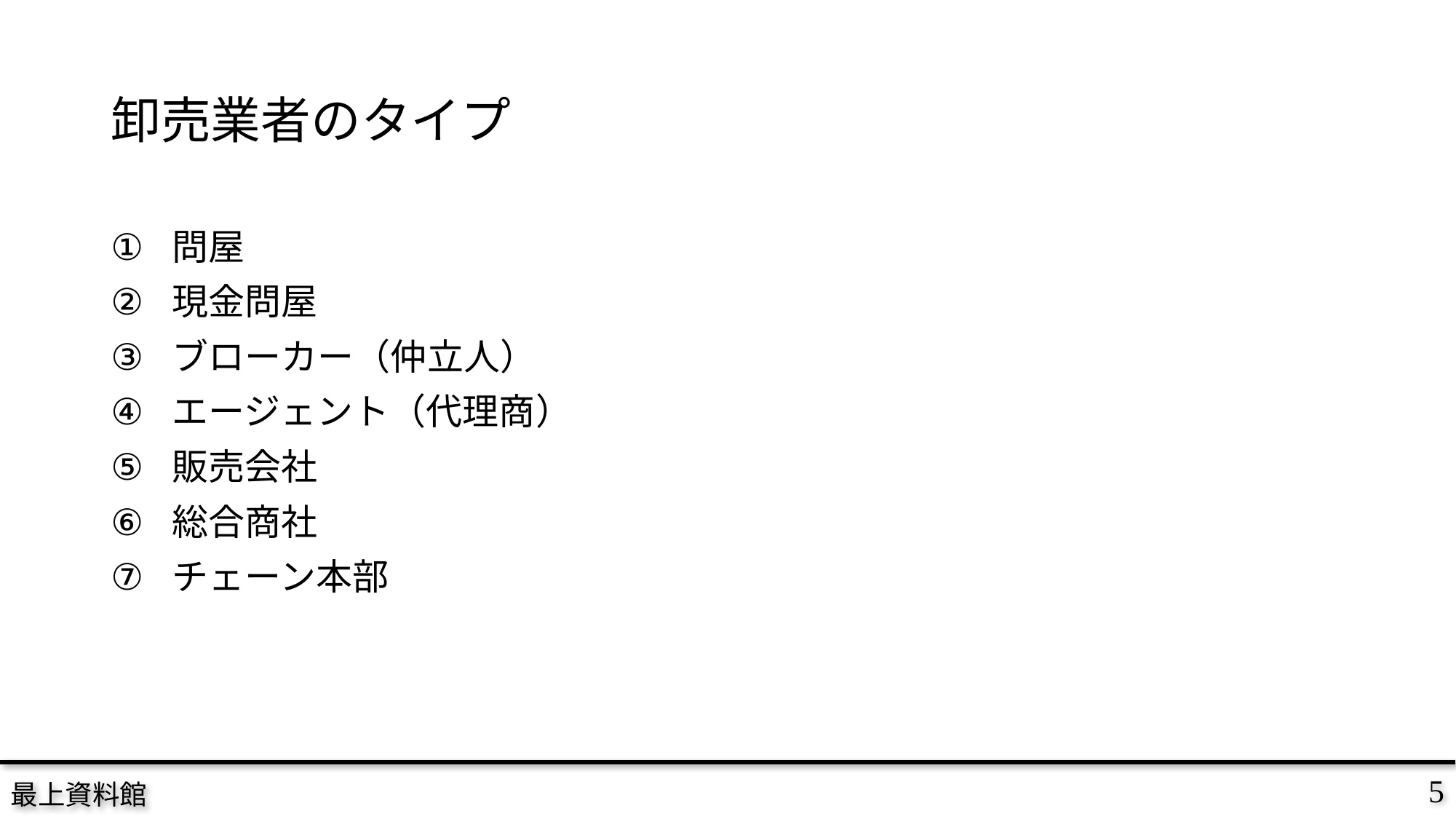

# 卸売業者のタイプ
問屋
現金問屋
ブローカー（仲立人）
エージェント（代理商）
販売会社
総合商社
チェーン本部